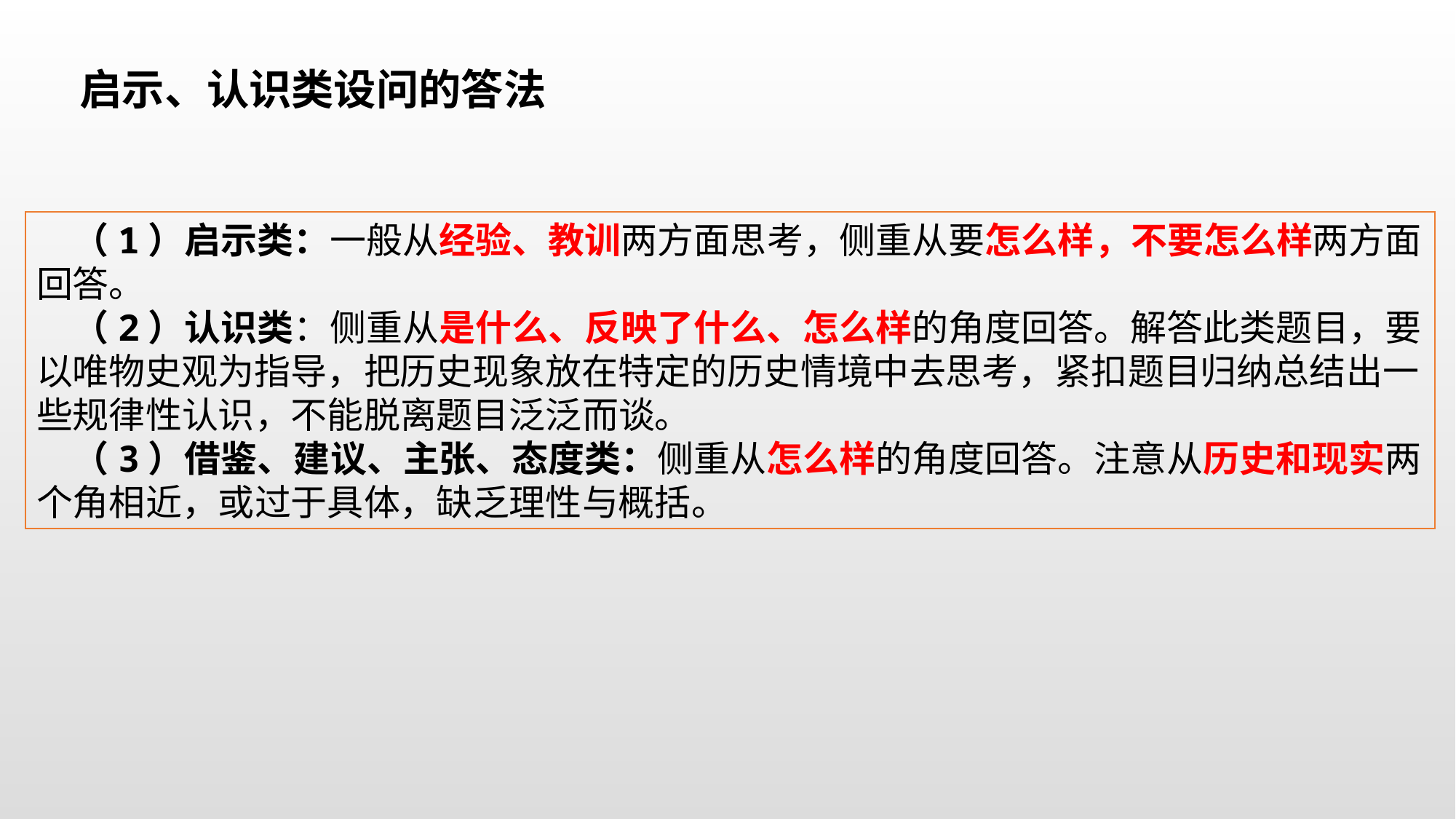

启示、认识类设问的答法
（1）启示类：一般从经验、教训两方面思考，侧重从要怎么样，不要怎么样两方面回答。
（2）认识类：侧重从是什么、反映了什么、怎么样的角度回答。解答此类题目，要以唯物史观为指导，把历史现象放在特定的历史情境中去思考，紧扣题目归纳总结出一些规律性认识，不能脱离题目泛泛而谈。
（3）借鉴、建议、主张、态度类：侧重从怎么样的角度回答。注意从历史和现实两个角相近，或过于具体，缺乏理性与概括。